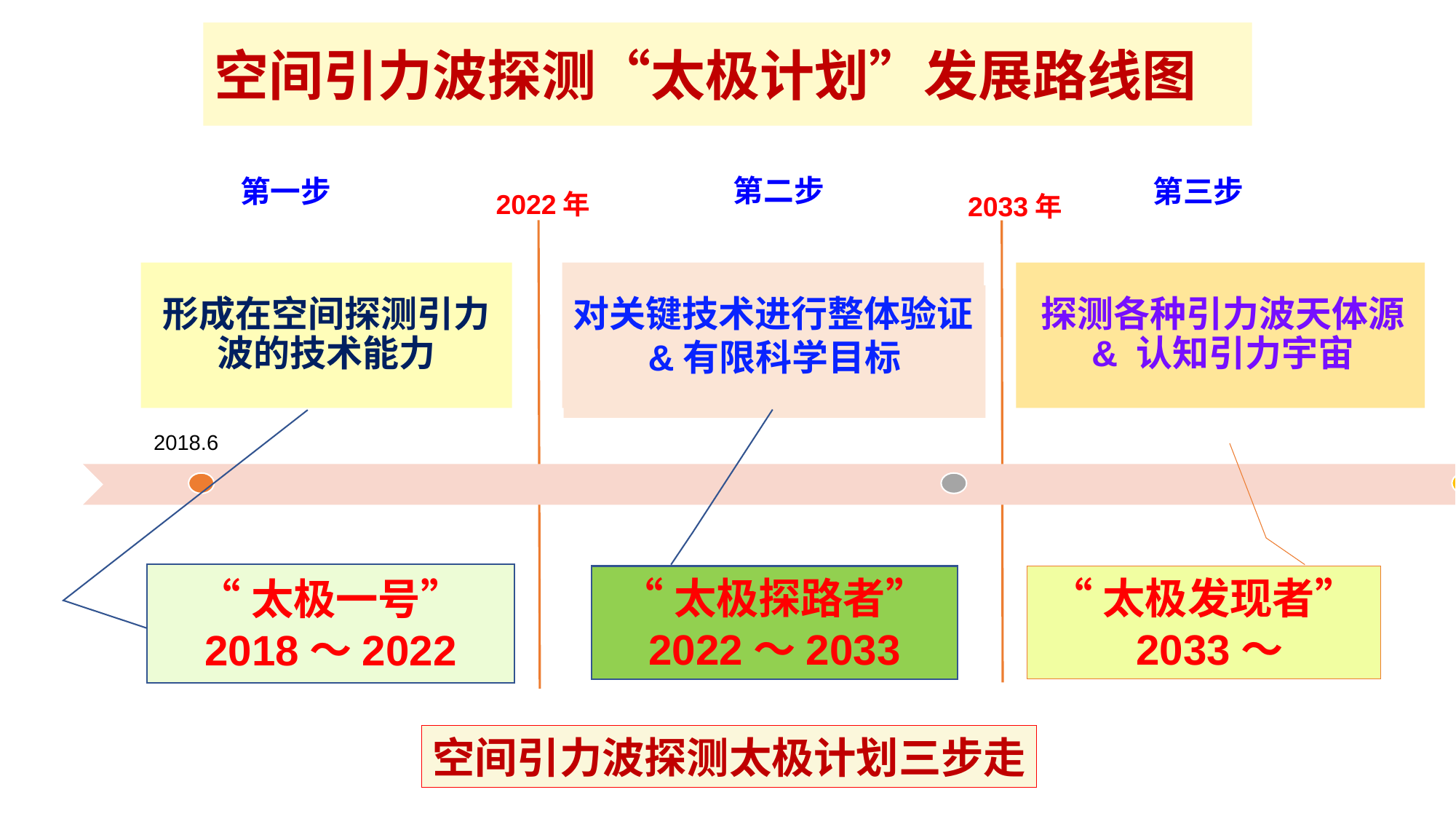

空间引力波探测“太极计划”发展路线图
第二步
第一步
第三步
2022年
2033年

对关键技术进行整体验证&有限科学目标

探测各种引力波天体源 & 认知引力宇宙

形成在空间探测引力波的技术能力
2018.6

“太极一号”
2018～2022

“太极探路者”
2022～2033
“太极发现者”
 2033～

空间引力波探测太极计划三步走